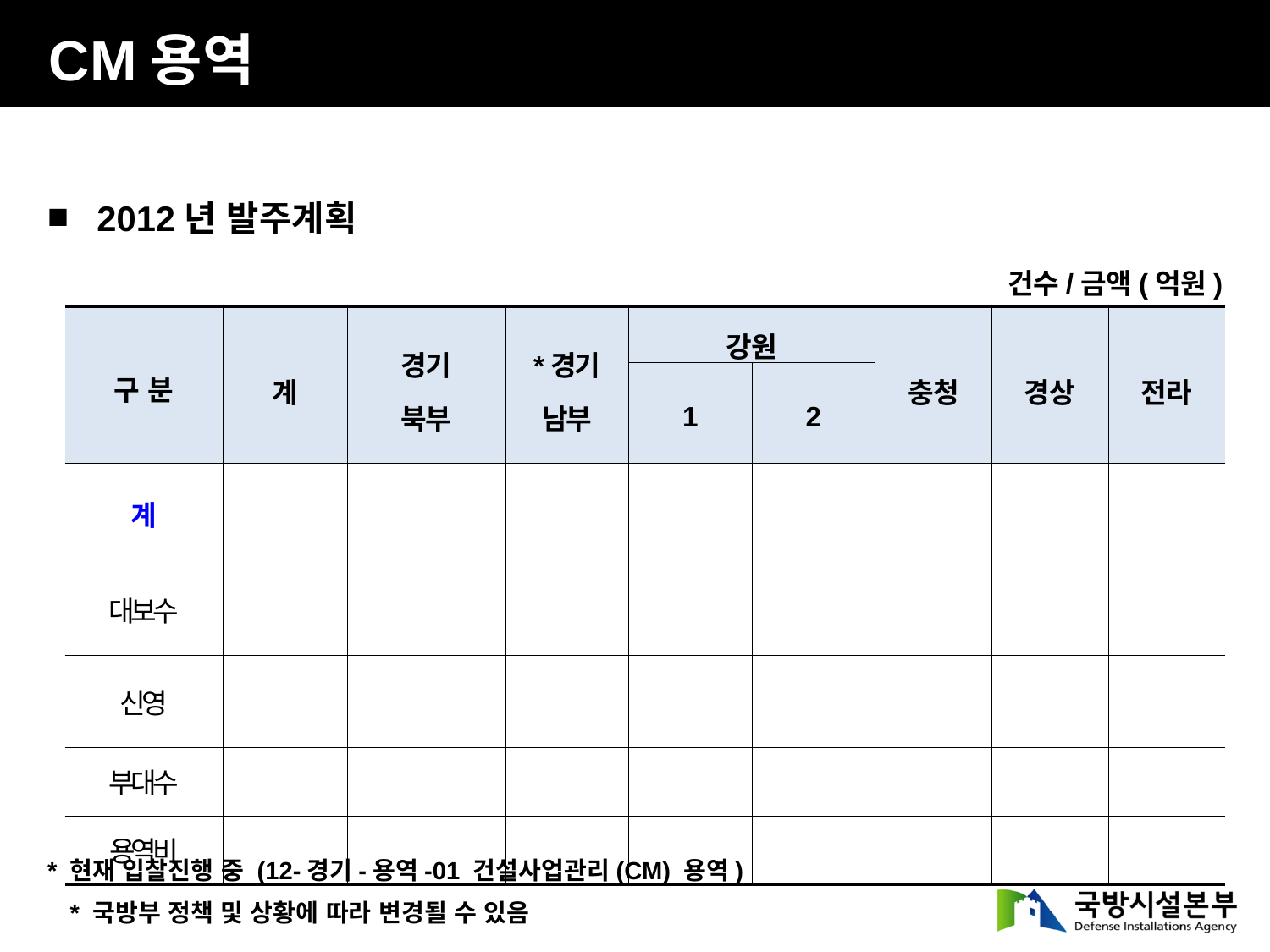

CM용역
 2012년 발주계획
                                                                             건수/금액(억원)

* 현재 입찰진행 중 (12-경기-용역-01 건설사업관리(CM) 용역)
| 구 분 | 계 | 경기 북부 | \*경기 남부 | 강원 |  | 충청 | 경상 | 전라 |
| --- | --- | --- | --- | --- | --- | --- | --- | --- |
|  |  |  |  | 1 | 2 |  |  |  |
| 계 |  |  |  |  |  |  |  |  |
| 대보수 |  |  |  |  |  |  |  |  |
| 신영 |  |  |  |  |  |  |  |  |
| 부대수 |  |  |  |  |  |  |  |  |
| 용역비 |  |  |  |  |  |  |  |  |
* 국방부 정책 및 상황에 따라 변경될 수 있음